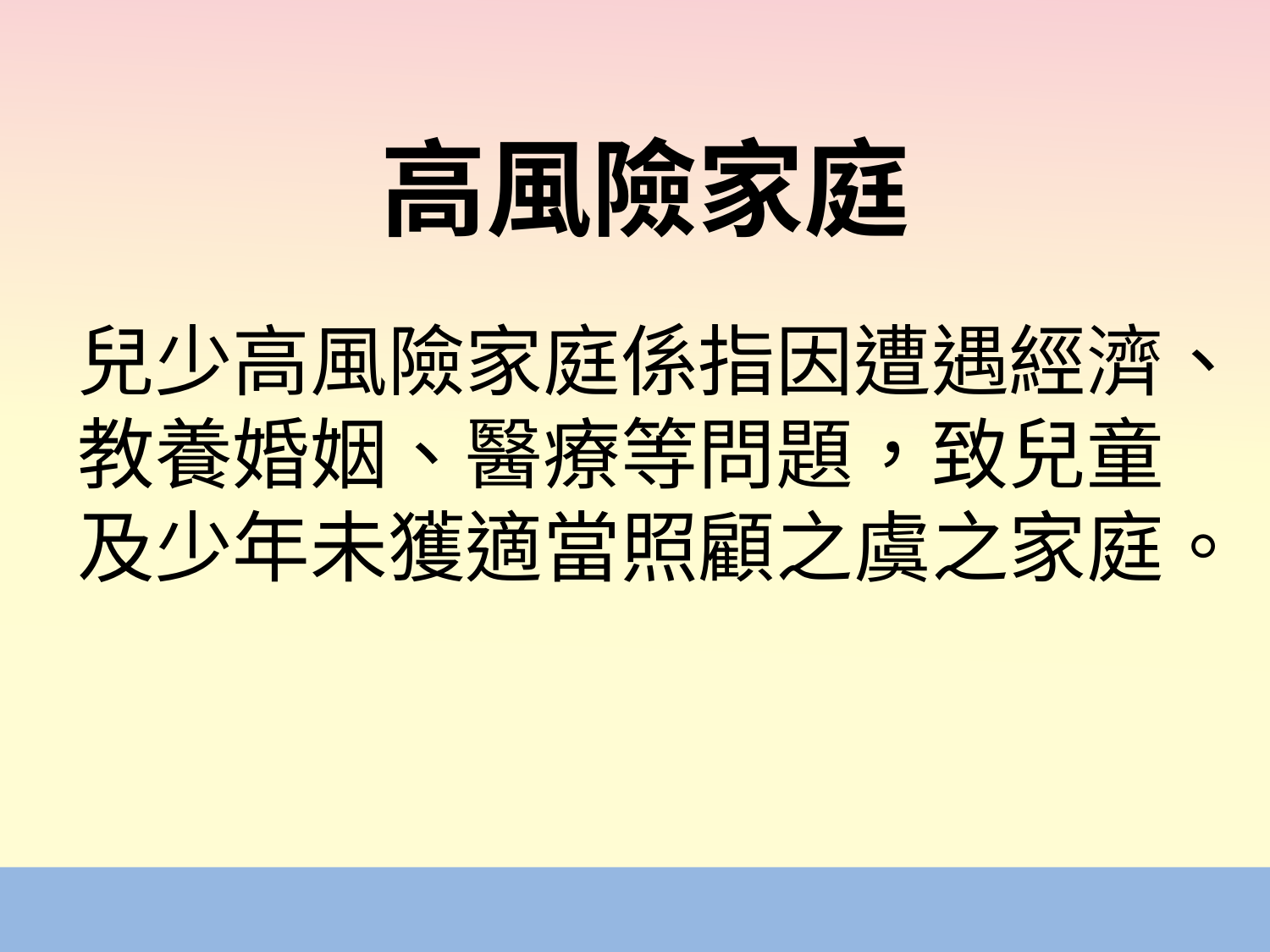

高風險家庭
兒少高風險家庭係指因遭遇經濟、教養婚姻、醫療等問題，致兒童及少年未獲適當照顧之虞之家庭。